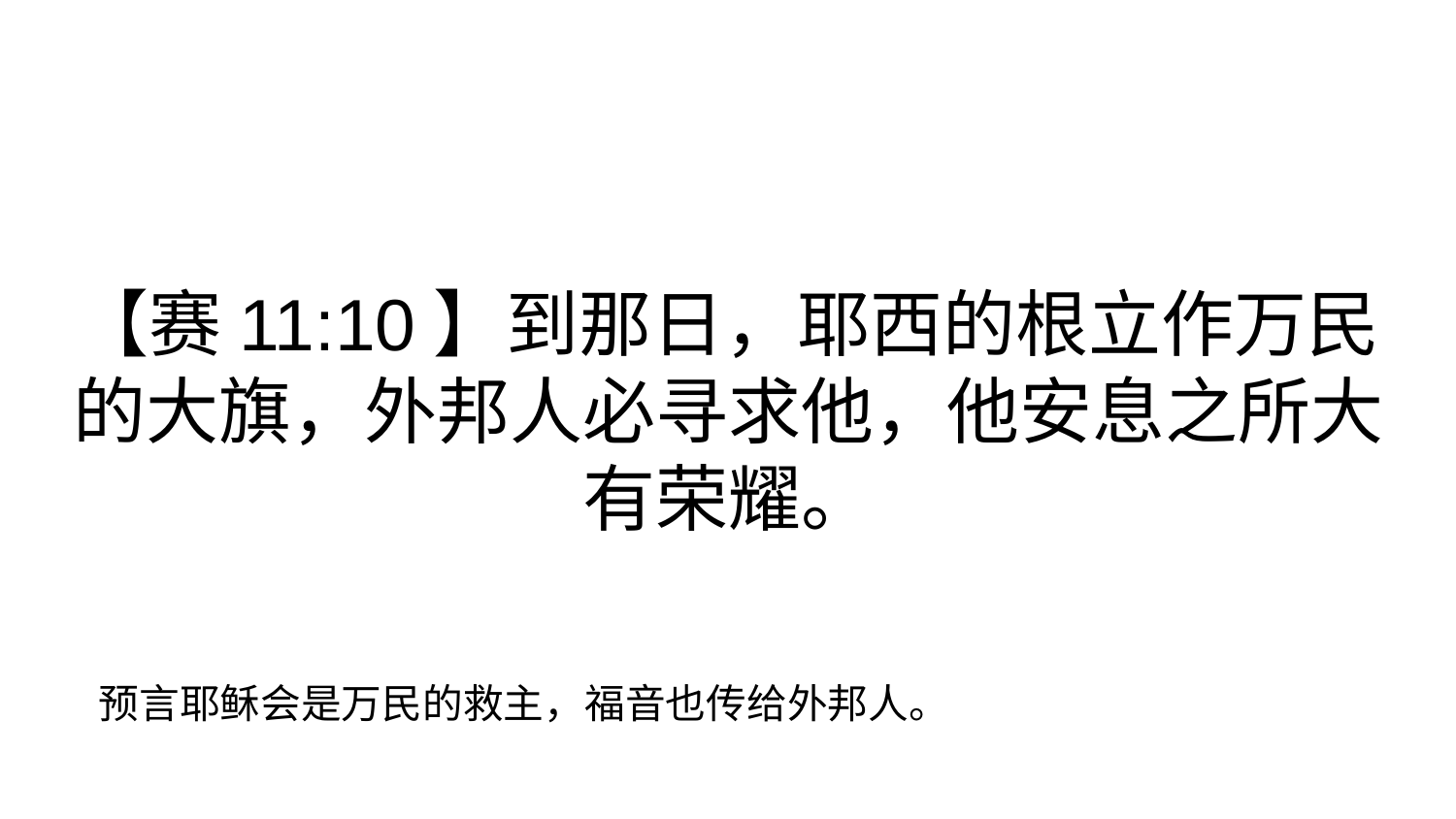

# 【赛11:10】到那日，耶西的根立作万民的大旗，外邦人必寻求他，他安息之所大有荣耀。
预言耶稣会是万民的救主，福音也传给外邦人。